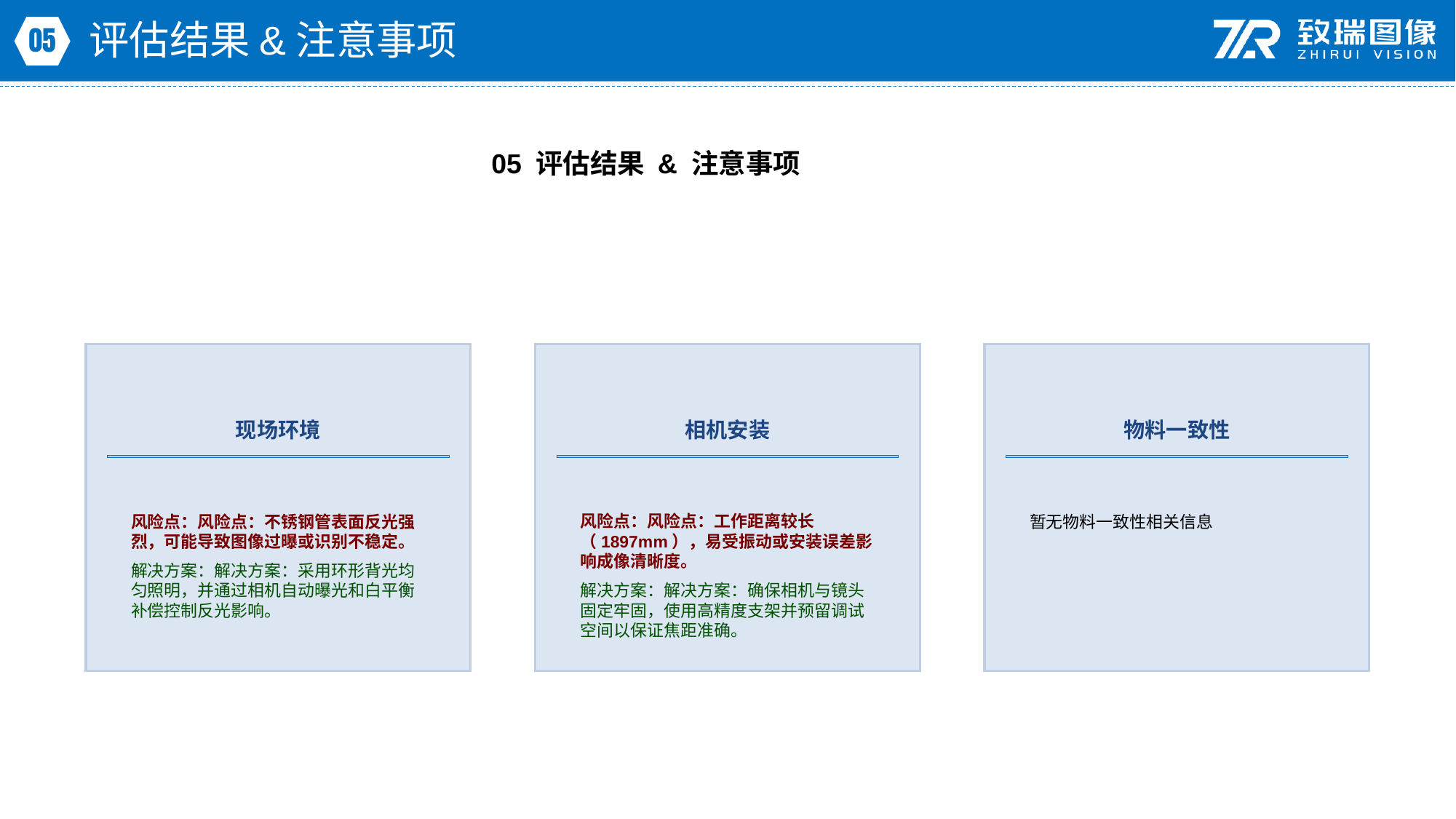

评估结果&注意事项
05

05 评估结果 & 注意事项

现场环境

相机安装

物料一致性

风险点：风险点：不锈钢管表面反光强烈，可能导致图像过曝或识别不稳定。
解决方案：解决方案：采用环形背光均匀照明，并通过相机自动曝光和白平衡补偿控制反光影响。

风险点：风险点：工作距离较长（1897mm），易受振动或安装误差影响成像清晰度。
解决方案：解决方案：确保相机与镜头固定牢固，使用高精度支架并预留调试空间以保证焦距准确。

暂无物料一致性相关信息